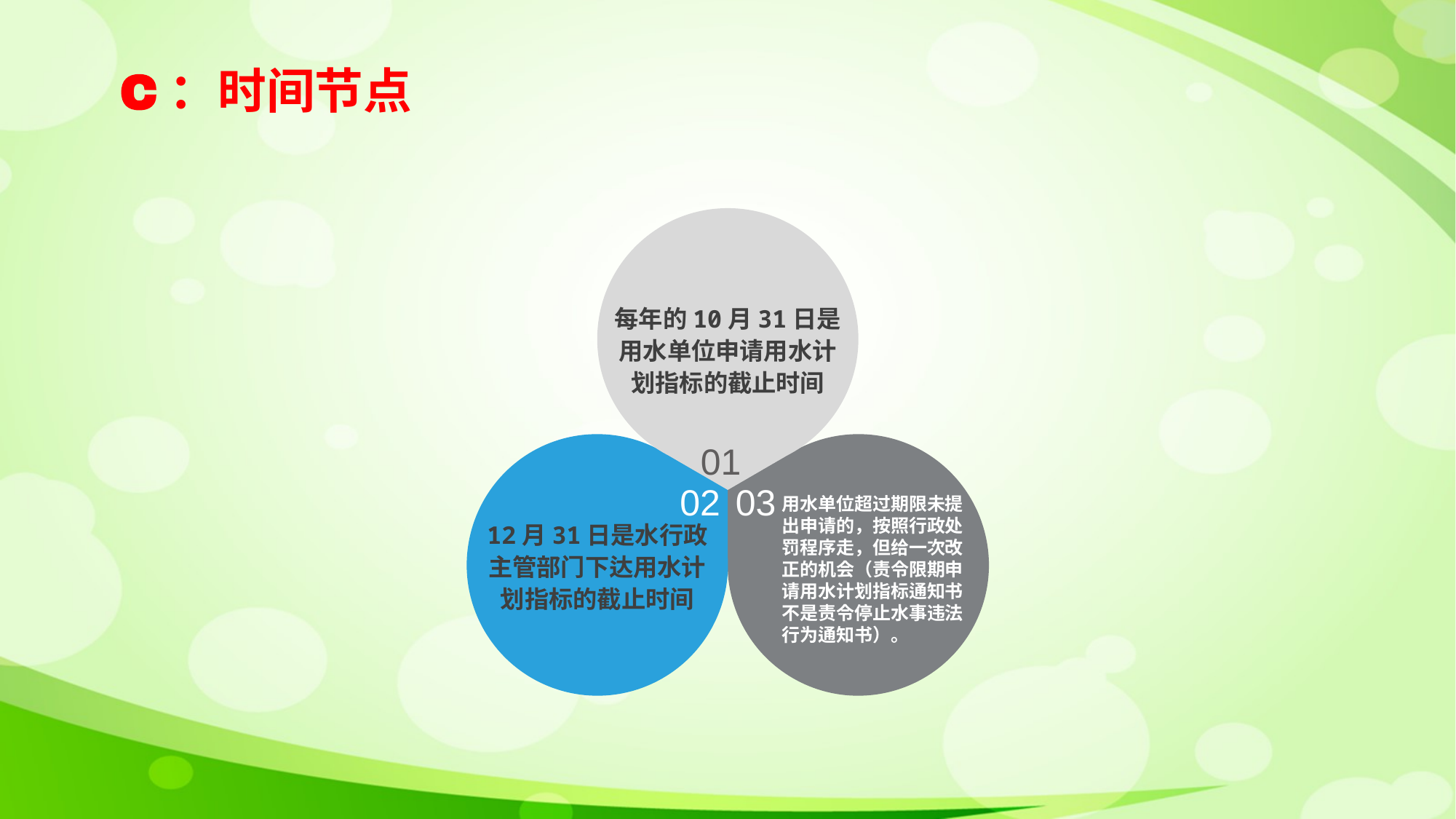

C：时间节点
每年的10月31日是用水单位申请用水计划指标的截止时间
01
12月31日是水行政主管部门下达用水计划指标的截止时间

02
03
用水单位超过期限未提出申请的，按照行政处罚程序走，但给一次改正的机会（责令限期申请用水计划指标通知书不是责令停止水事违法行为通知书）。